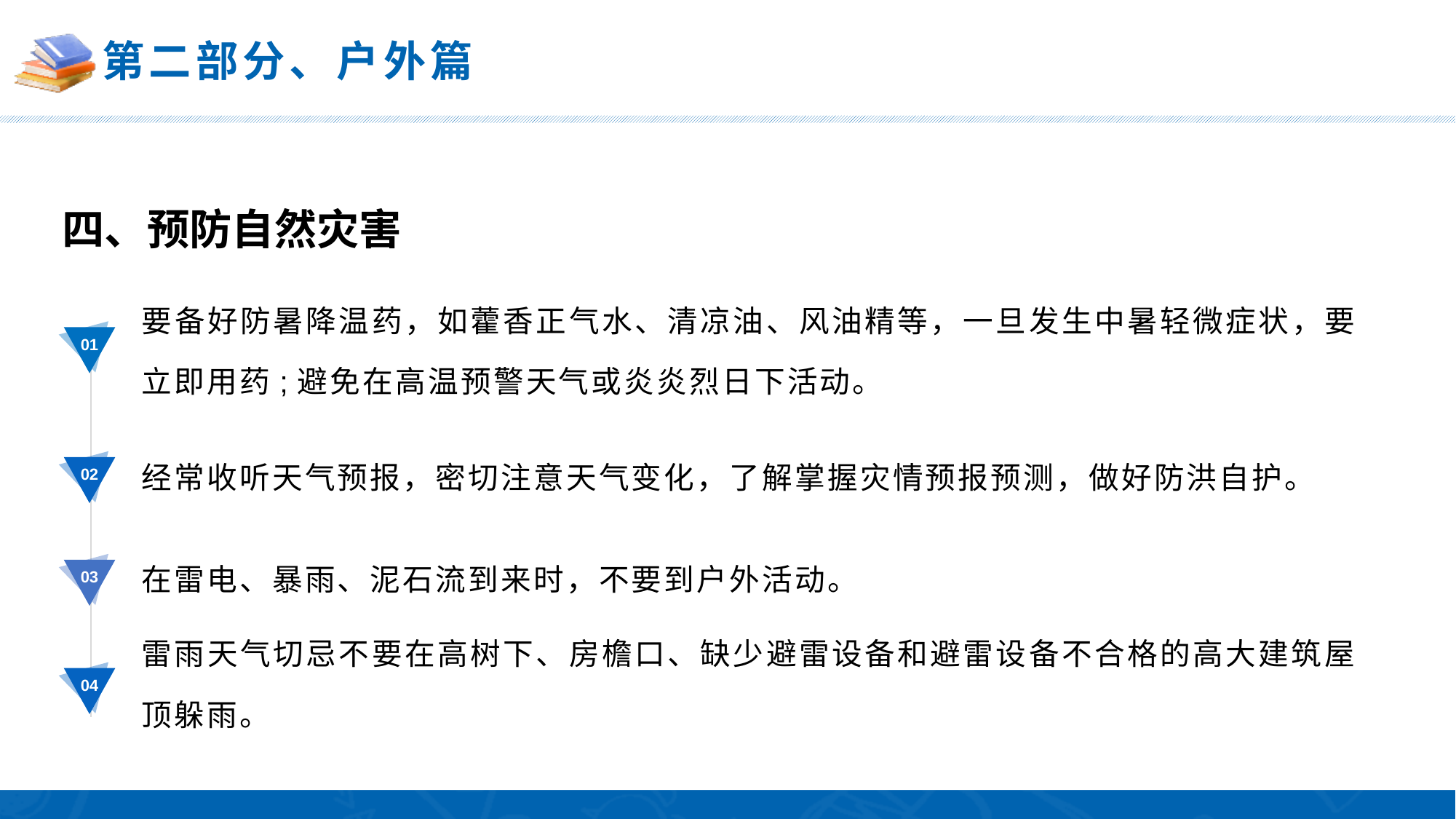

四、预防自然灾害
要备好防暑降温药，如藿香正气水、清凉油、风油精等，一旦发生中暑轻微症状，要立即用药;避免在高温预警天气或炎炎烈日下活动。

01
经常收听天气预报，密切注意天气变化，了解掌握灾情预报预测，做好防洪自护。

02
在雷电、暴雨、泥石流到来时，不要到户外活动。

03
雷雨天气切忌不要在高树下、房檐口、缺少避雷设备和避雷设备不合格的高大建筑屋顶躲雨。

04